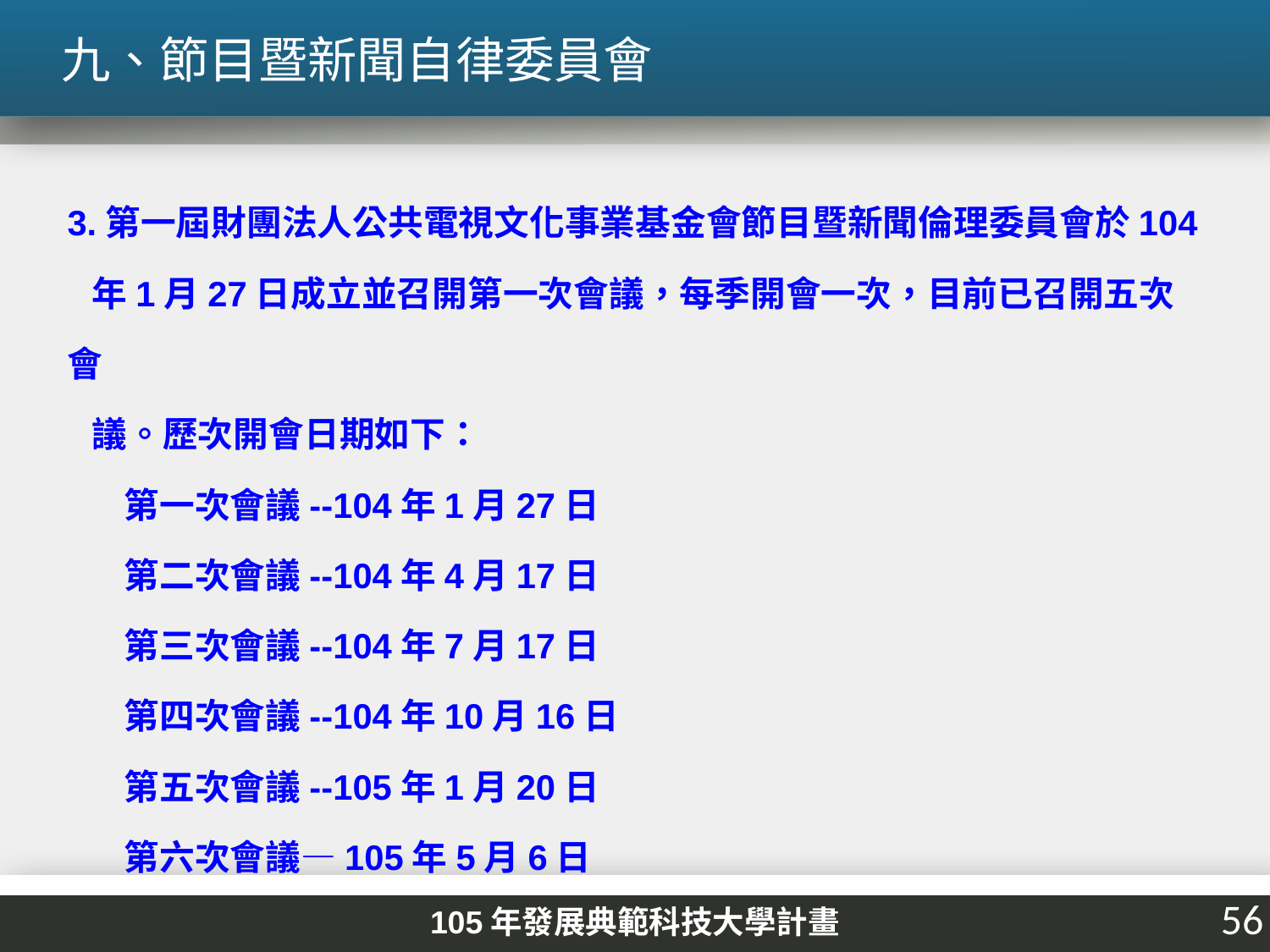

九、節目暨新聞自律委員會
3.第一屆財團法人公共電視文化事業基金會節目暨新聞倫理委員會於104
  年1月27日成立並召開第一次會議，每季開會一次，目前已召開五次會
  議。歷次開會日期如下：
      第一次會議--104年1月27日
      第二次會議--104年4月17日
      第三次會議--104年7月17日
      第四次會議--104年10月16日
      第五次會議--105年1月20日
      第六次會議—105年5月6日